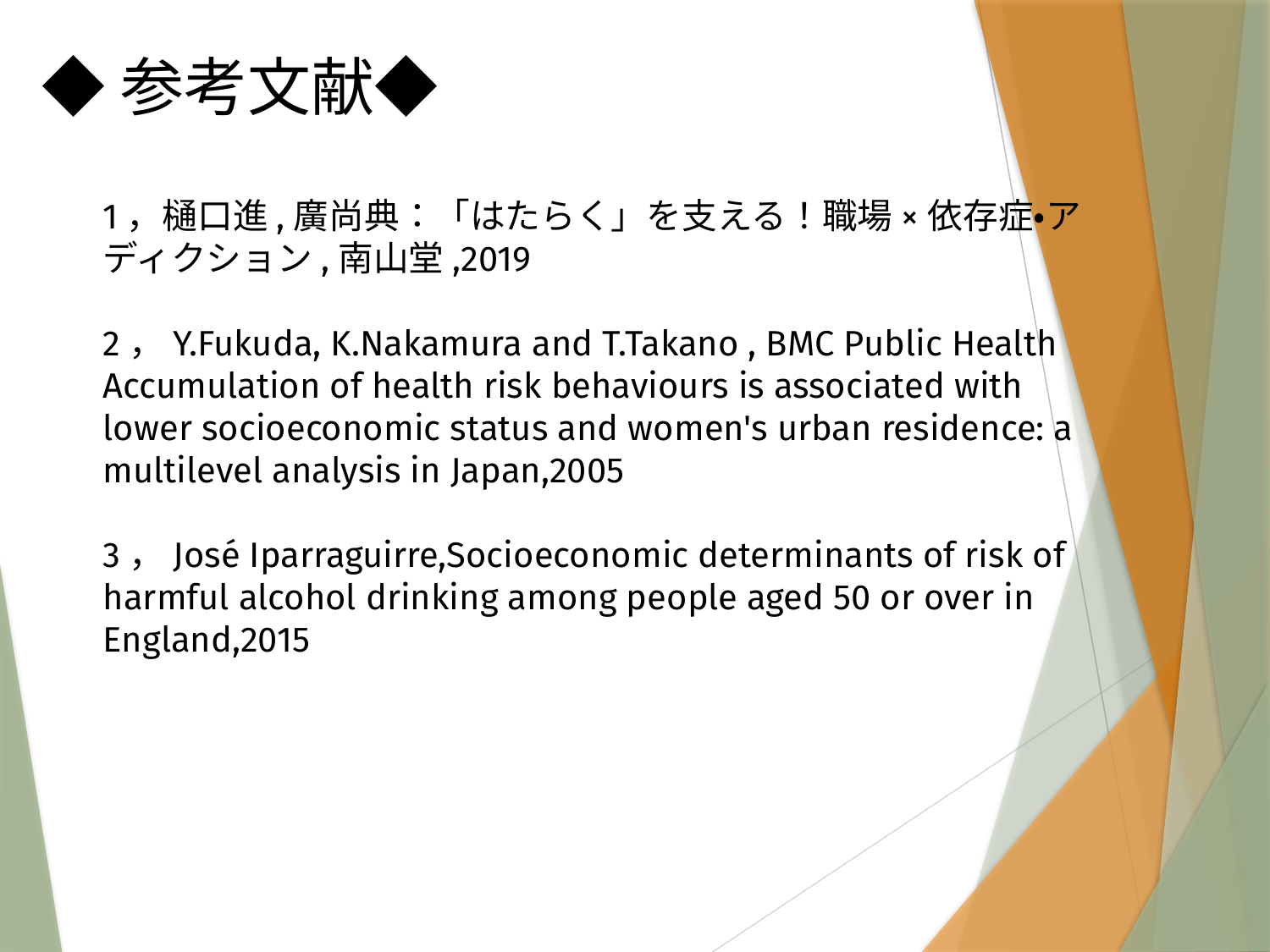

◆参考文献◆
1，樋口進,廣尚典：「はたらく」を支える！職場×依存症・アディクション,南山堂,2019

2，Y.Fukuda, K.Nakamura and T.Takano , BMC Public Health Accumulation of health risk behaviours is associated with lower socioeconomic status and women's urban residence: a multilevel analysis in Japan,2005

3，José Iparraguirre,Socioeconomic determinants of risk of harmful alcohol drinking among people aged 50 or over in England,2015